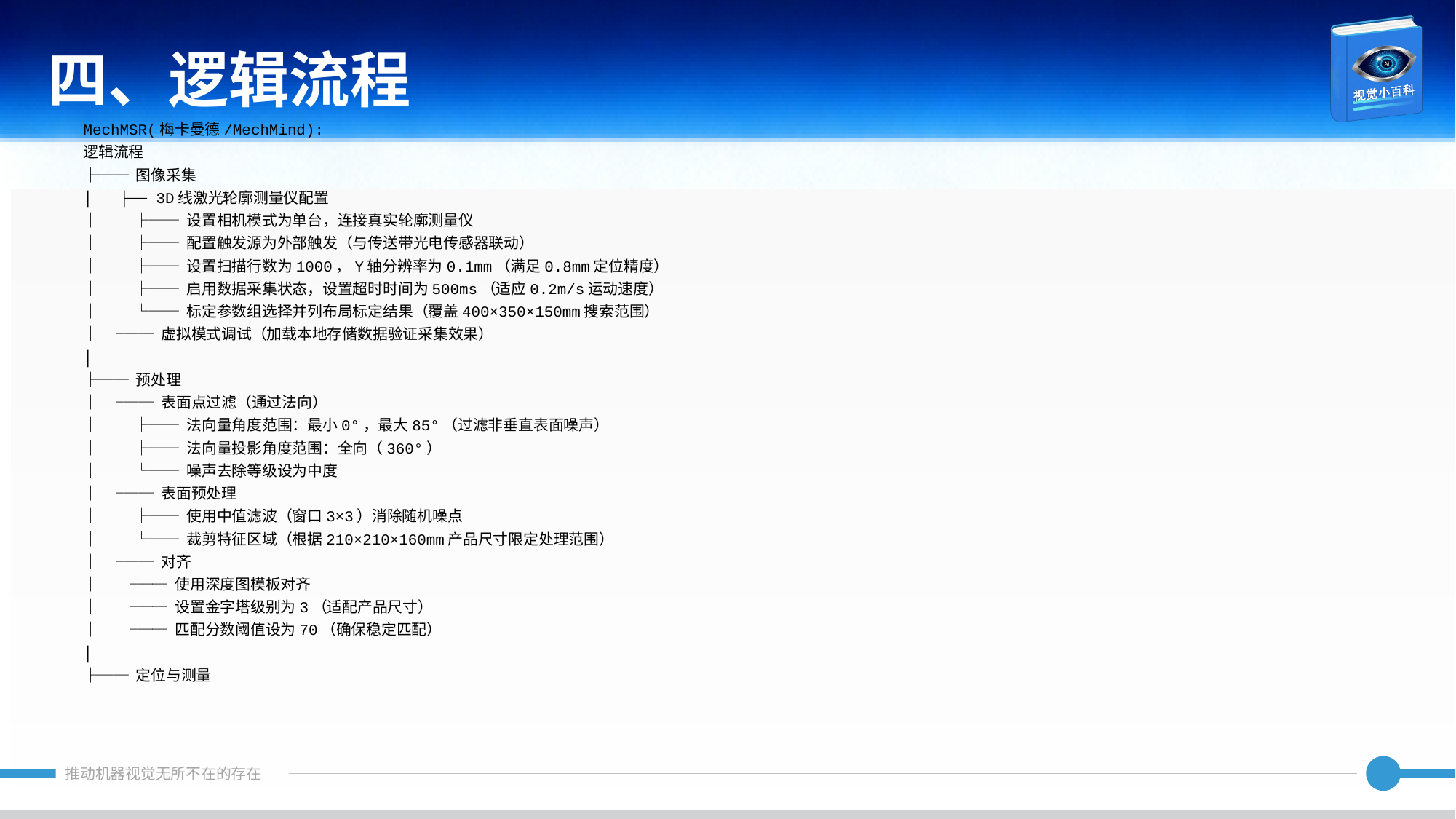

四、逻辑流程

MechMSR(梅卡曼德/MechMind):
逻辑流程
├── 图像采集
│   ├── 3D线激光轮廓测量仪配置
│   │   ├── 设置相机模式为单台，连接真实轮廓测量仪
│   │   ├── 配置触发源为外部触发（与传送带光电传感器联动）
│   │   ├── 设置扫描行数为1000，Y轴分辨率为0.1mm（满足0.8mm定位精度）
│   │   ├── 启用数据采集状态，设置超时时间为500ms（适应0.2m/s运动速度）
│   │   └── 标定参数组选择并列布局标定结果（覆盖400×350×150mm搜索范围）
│   └── 虚拟模式调试（加载本地存储数据验证采集效果）
│
├── 预处理
│   ├── 表面点过滤（通过法向）
│   │   ├── 法向量角度范围：最小0°，最大85°（过滤非垂直表面噪声）
│   │   ├── 法向量投影角度范围：全向（360°）
│   │   └── 噪声去除等级设为中度
│   ├── 表面预处理
│   │   ├── 使用中值滤波（窗口3×3）消除随机噪点
│   │   └── 裁剪特征区域（根据210×210×160mm产品尺寸限定处理范围）
│   └── 对齐
│       ├── 使用深度图模板对齐
│       ├── 设置金字塔级别为3（适配产品尺寸）
│       └── 匹配分数阈值设为70（确保稳定匹配）
│
├── 定位与测量
9